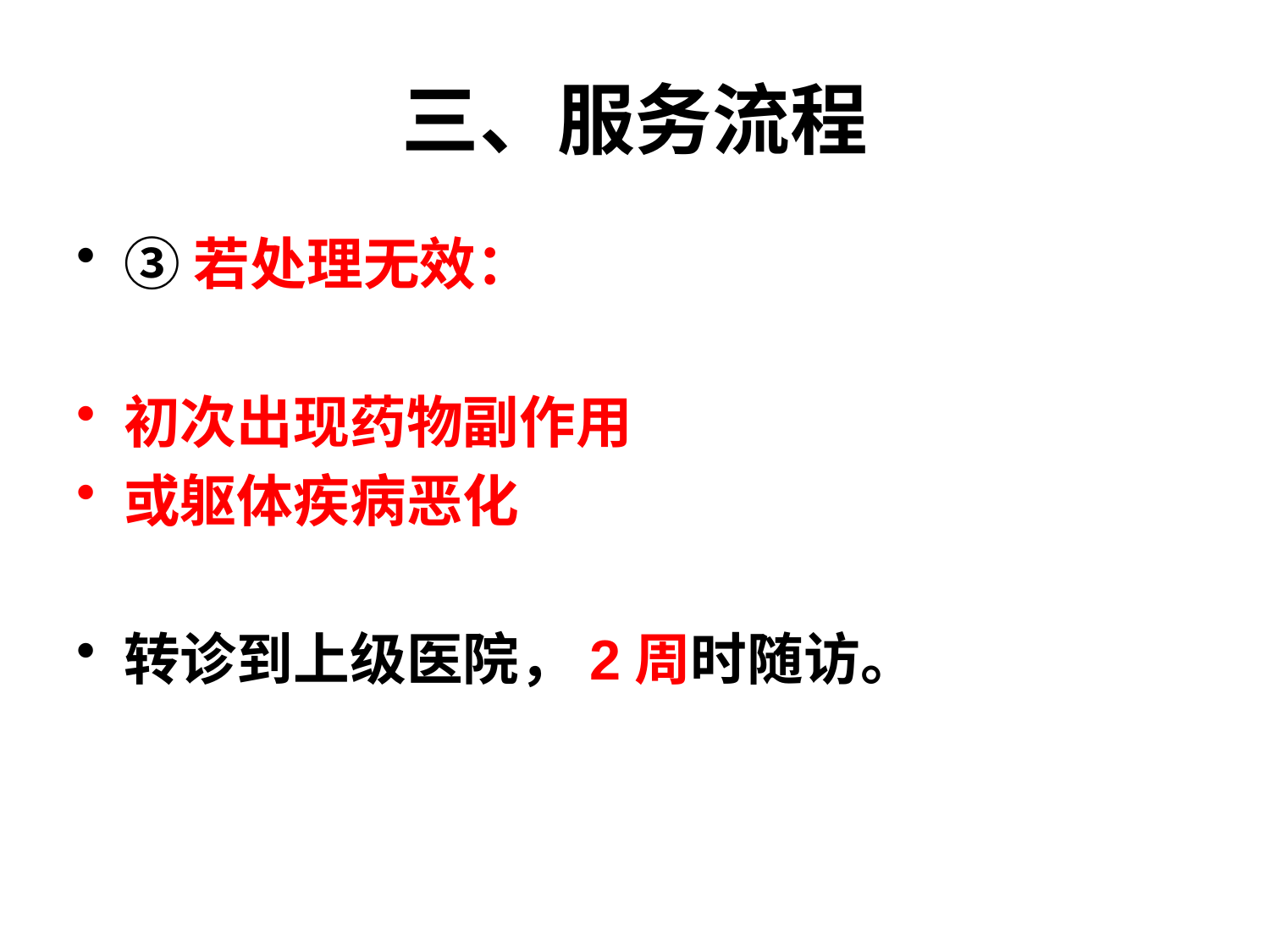

# 三、服务流程
③若处理无效：

初次出现药物副作用
或躯体疾病恶化

转诊到上级医院，2周时随访。